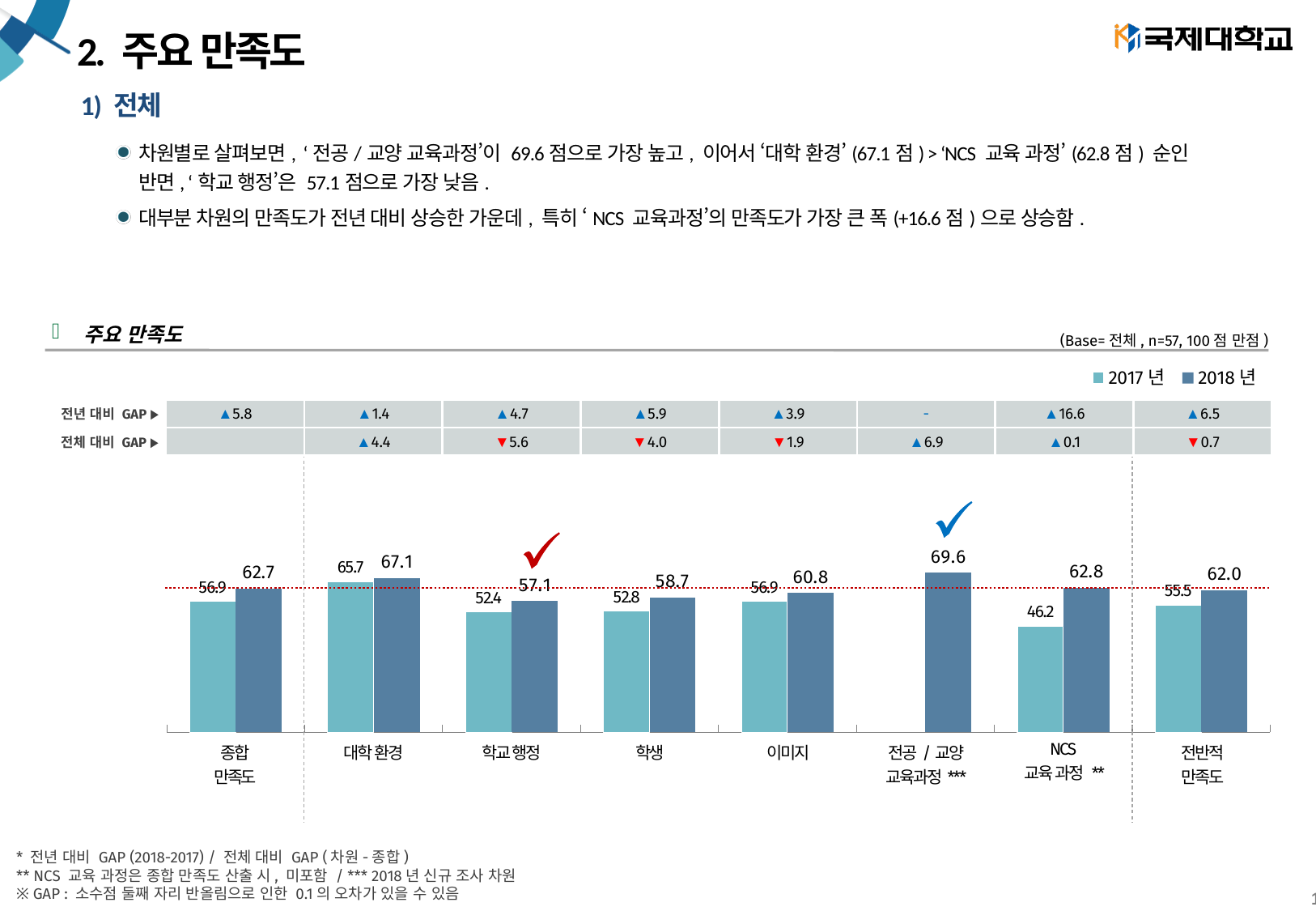

# 2. 주요 만족도
1) 전체
차원별로 살펴보면,  ‘전공/교양 교육과정’이 69.6점으로 가장 높고, 이어서 ‘대학 환경’(67.1점) > ‘NCS 교육 과정’(62.8점) 순인
반면, ‘학교 행정’은 57.1점으로 가장 낮음.
대부분 차원의 만족도가 전년 대비 상승한 가운데, 특히 ‘NCS 교육과정’의 만족도가 가장 큰 폭(+16.6점)으로 상승함.
주요 만족도
(Base=전체, n=57, 100점 만점)

### Chart

| Category | 2017년 | 2018년 |
|---|---|---|
| 종합만족도 | 56.9468272476901 | 62.6534913673189 |
| 대학 환경 | 65.65095948827292 | 67.11692425464558 |
| 학교 행정 | 52.41408582089553 | 57.111963937761345 |
| 학생 | 52.798880597014914 | 58.698830409429846 |
| 이미지 | 56.92338308457714 | 60.76998050707603 |
| 전공/교양 교육과정 | None | 69.56975772768169 |
| NCS 교육 과정 | 46.15793758480325 | 62.83891547036682 |
| 전반적 만족도 | 55.477611940298495 | 61.988304093859654 |
| ▲5.8 | ▲1.4 | ▲4.7 | ▲5.9 | ▲3.9 | - | ▲16.6 | ▲6.5 |
| --- | --- | --- | --- | --- | --- | --- | --- |
|  | ▲4.4 | ▼5.6 | ▼4.0 | ▼1.9 | ▲6.9 | ▲0.1 | ▼0.7 |
전년 대비 GAP ▶
| - | ▲8.7 | ▼4.5 | ▼4.1 | - | ▼10.8 | ▼1.5 |
| --- | --- | --- | --- | --- | --- | --- |
전체 대비 GAP ▶

| 종합 만족도 | 대학 환경 | 학교 행정 | 학생 | 이미지 | 전공/교양 교육과정\*\*\* | NCS 교육 과정 \*\* | 전반적 만족도 |
| --- | --- | --- | --- | --- | --- | --- | --- |
* 전년 대비 GAP (2018-2017) / 전체 대비 GAP (차원-종합)
** NCS 교육 과정은 종합 만족도 산출 시, 미포함 / *** 2018년 신규 조사 차원
※ GAP : 소수점 둘째 자리 반올림으로 인한 0.1의 오차가 있을 수 있음